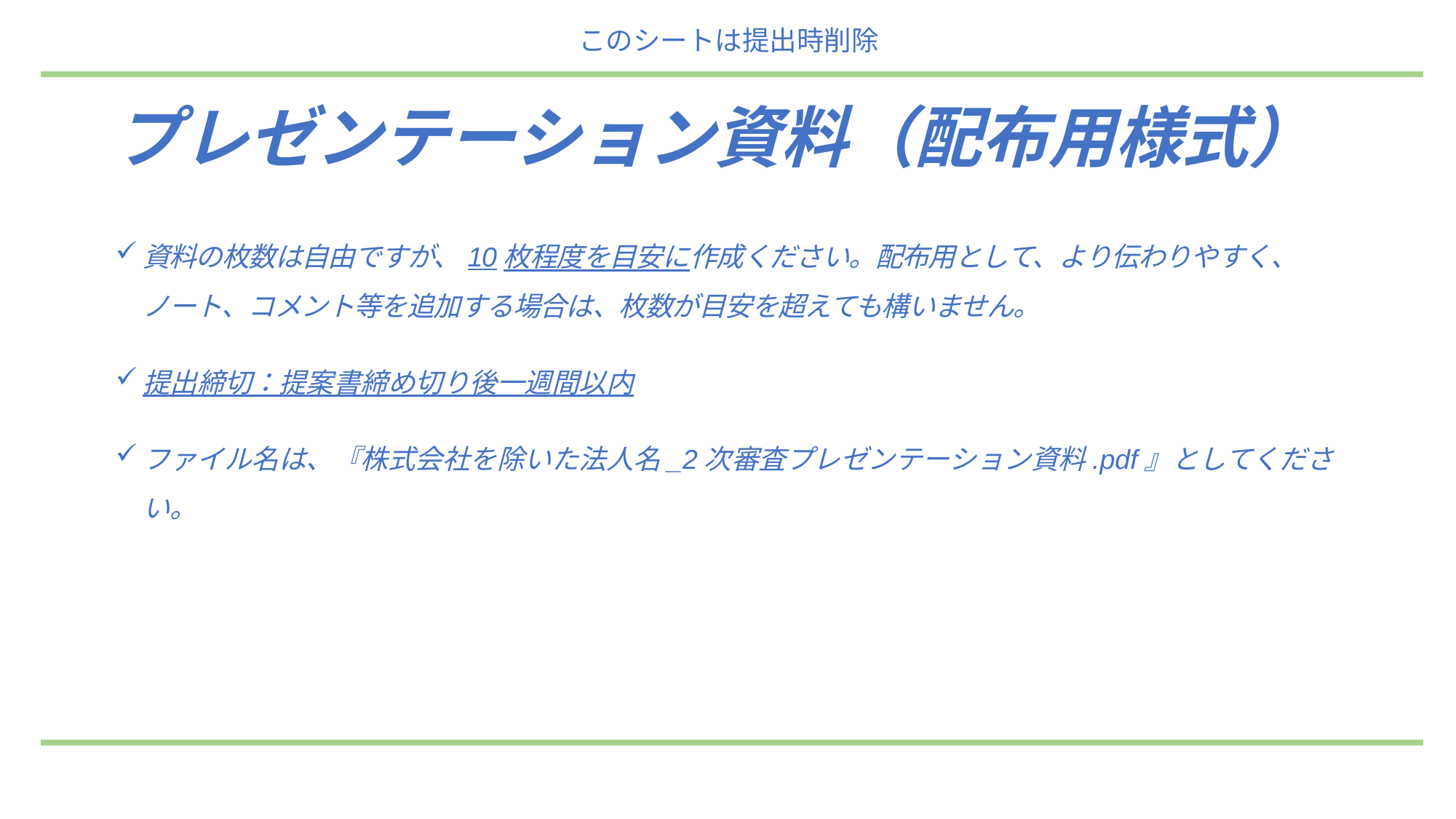

このシートは提出時削除
# プレゼンテーション資料（配布用様式）
資料の枚数は自由ですが、10枚程度を目安に作成ください。配布用として、より伝わりやすく、
ノート、コメント等を追加する場合は、枚数が目安を超えても構いません。
提出締切：提案書締め切り後一週間以内
ファイル名は、『株式会社を除いた法人名_2次審査プレゼンテーション資料.pdf』としてください。